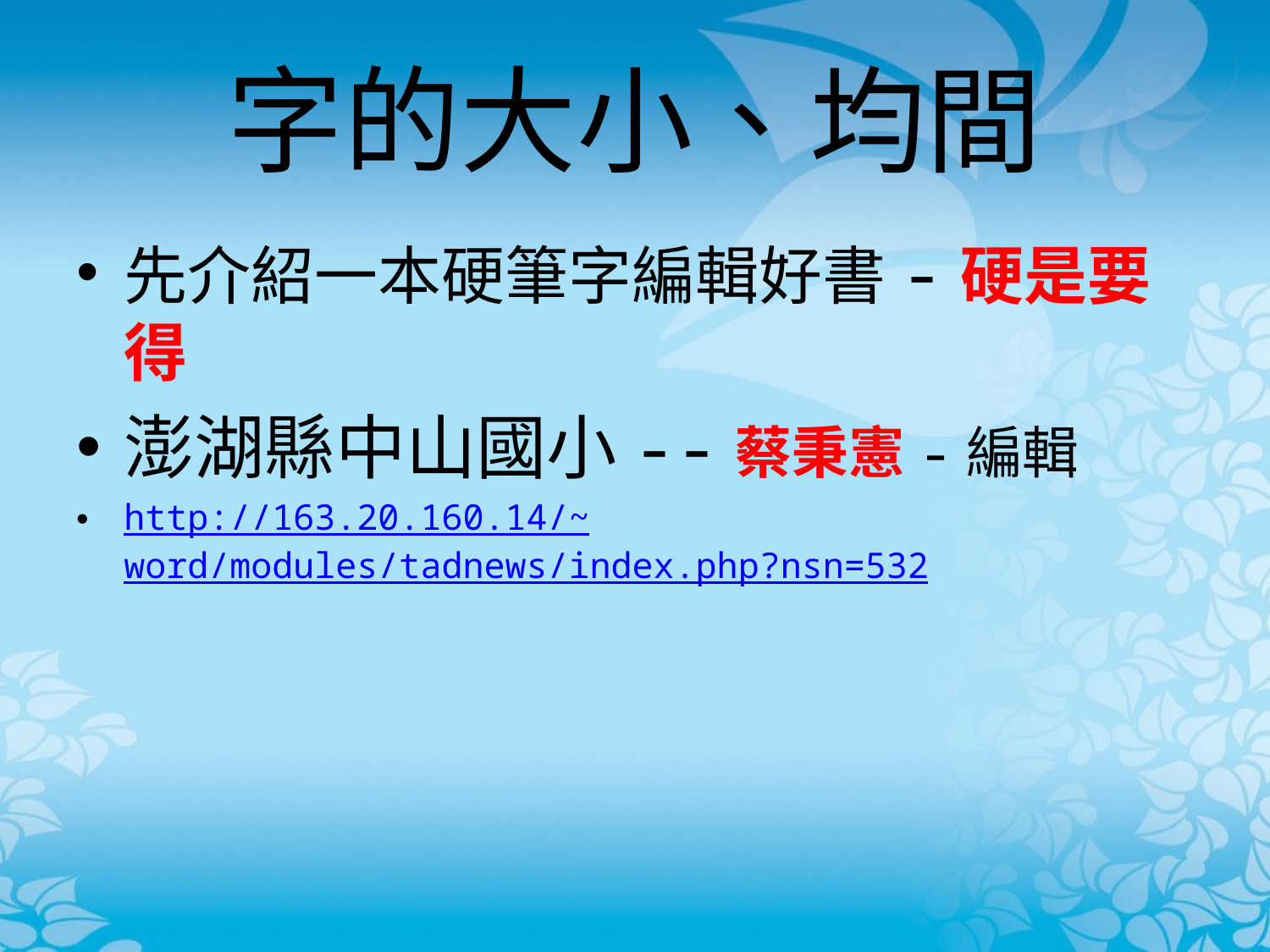

# 字的大小、均間
先介紹一本硬筆字編輯好書-硬是要得
澎湖縣中山國小--蔡秉憲-編輯
http://163.20.160.14/~word/modules/tadnews/index.php?nsn=532